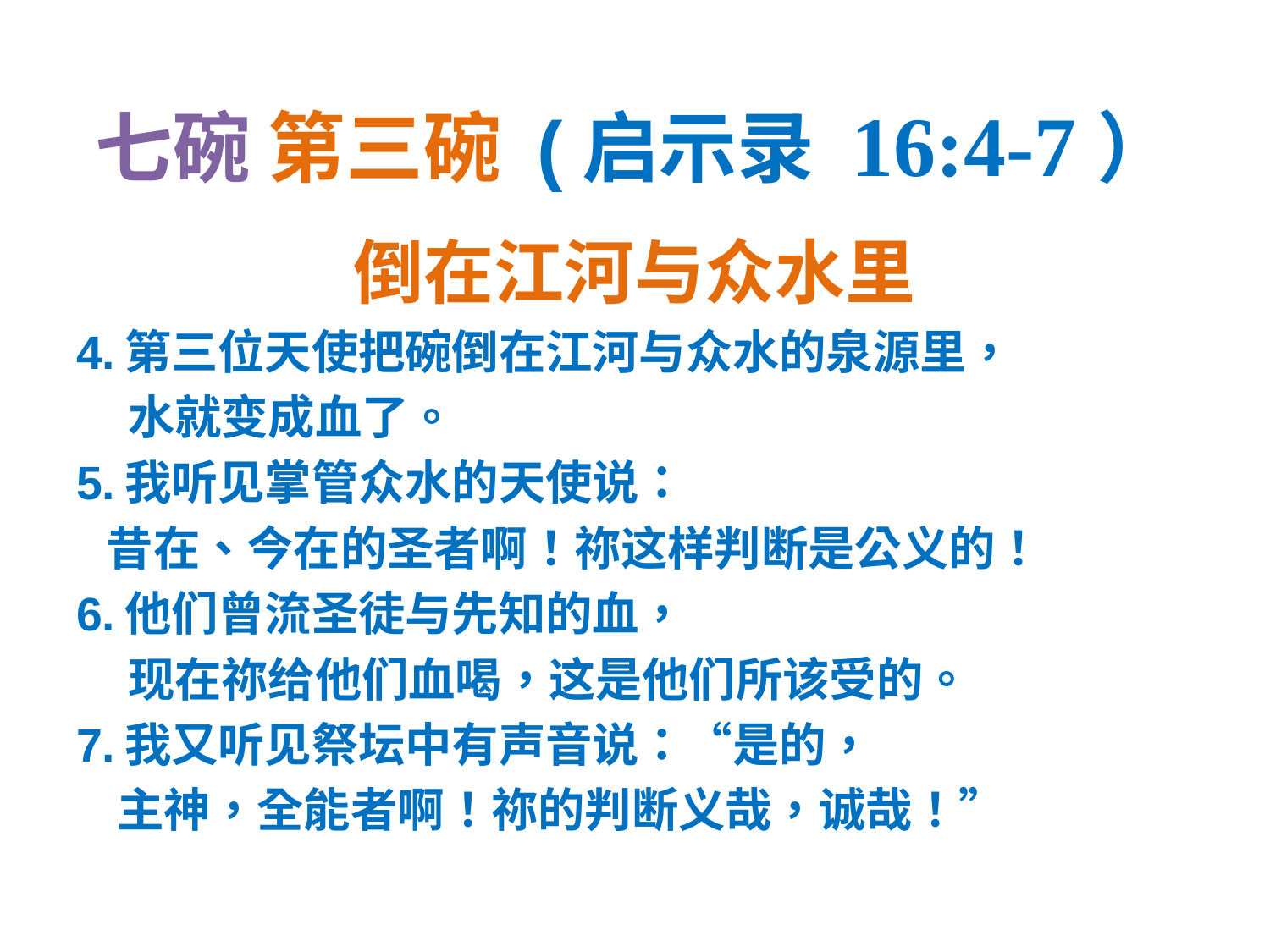

# 七碗 第三碗 (启示录 16:4-7）
倒在江河与众水里
4. 第三位天使把碗倒在江河与众水的泉源里，
    水就变成血了。
5. 我听见掌管众水的天使说：
  昔在、今在的圣者啊！祢这样判断是公义的！
6. 他们曾流圣徒与先知的血，
    现在祢给他们血喝，这是他们所该受的。
7. 我又听见祭坛中有声音说：“是的，
   主神，全能者啊！祢的判断义哉，诚哉！”